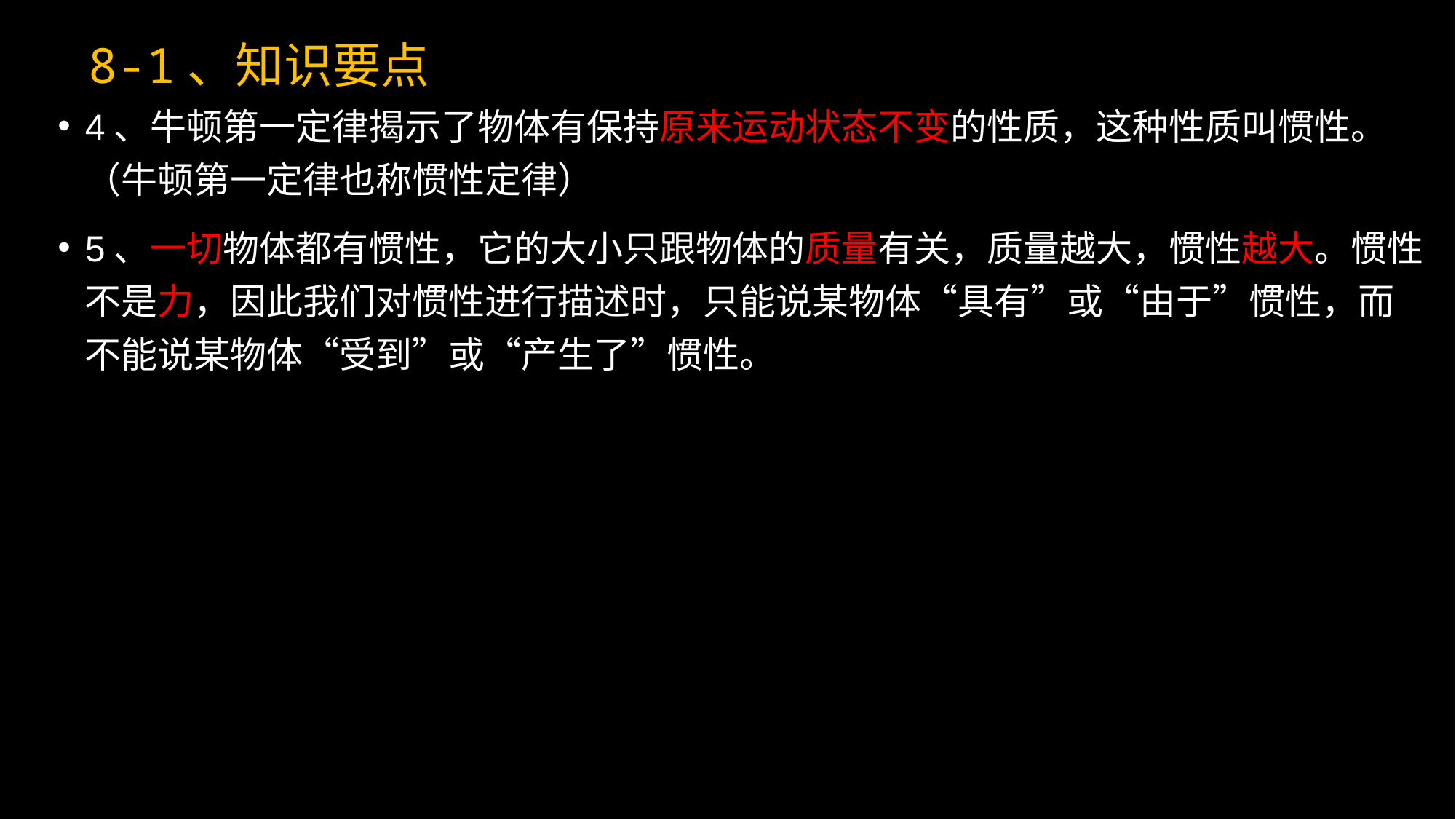

# 8-1、知识要点
4、牛顿第一定律揭示了物体有保持原来运动状态不变的性质，这种性质叫惯性。（牛顿第一定律也称惯性定律）
5、一切物体都有惯性，它的大小只跟物体的质量有关，质量越大，惯性越大。惯性不是力，因此我们对惯性进行描述时，只能说某物体“具有”或“由于”惯性，而不能说某物体“受到”或“产生了”惯性。